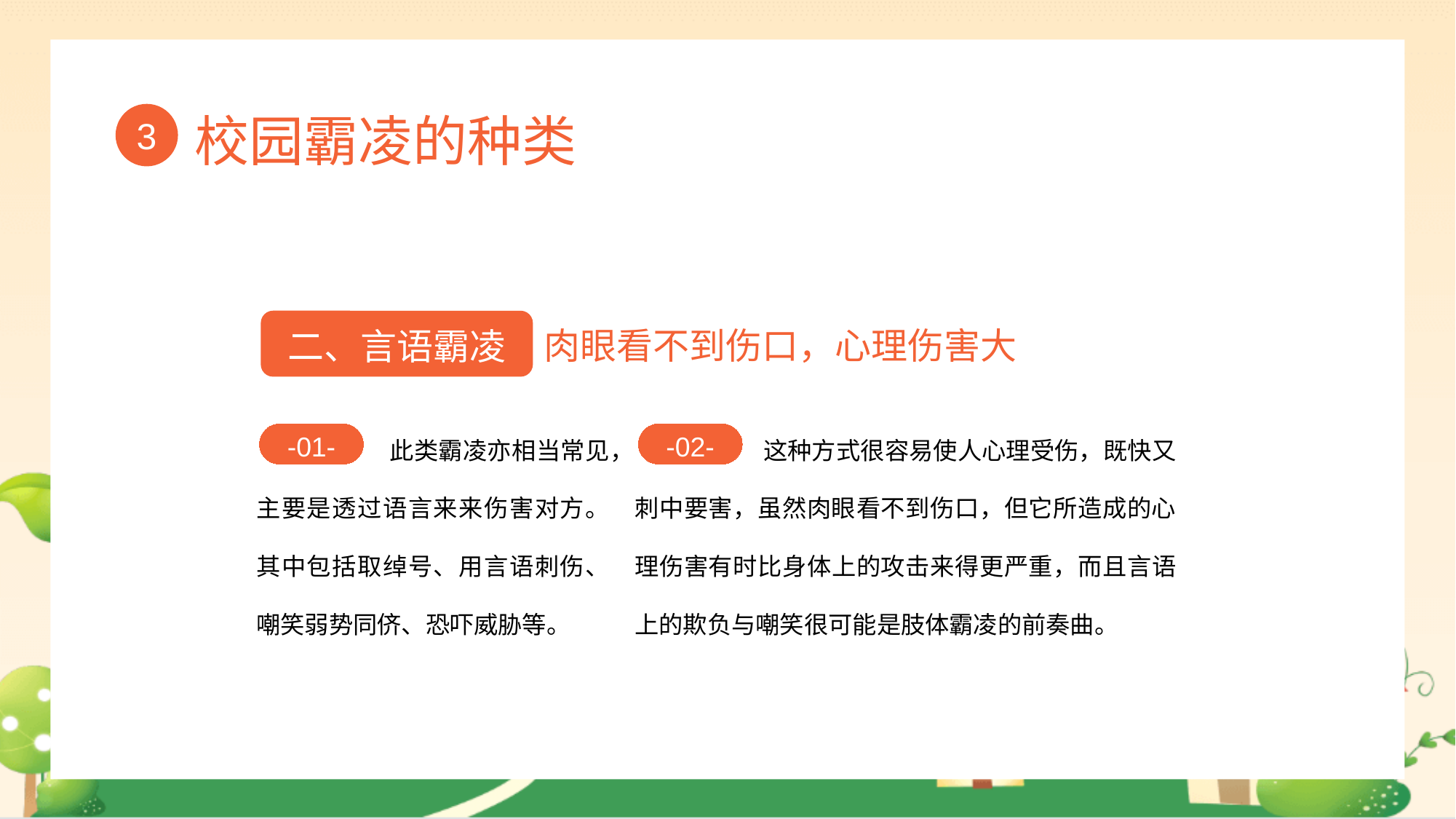

二、言语霸凌
肉眼看不到伤口，心理伤害大
                      此类霸凌亦相当常见，主要是透过语言来来伤害对方。其中包括取绰号、用言语刺伤、嘲笑弱势同侪、恐吓威胁等。
                      这种方式很容易使人心理受伤，既快又刺中要害，虽然肉眼看不到伤口，但它所造成的心理伤害有时比身体上的攻击来得更严重，而且言语上的欺负与嘲笑很可能是肢体霸凌的前奏曲。
-01-
-02-